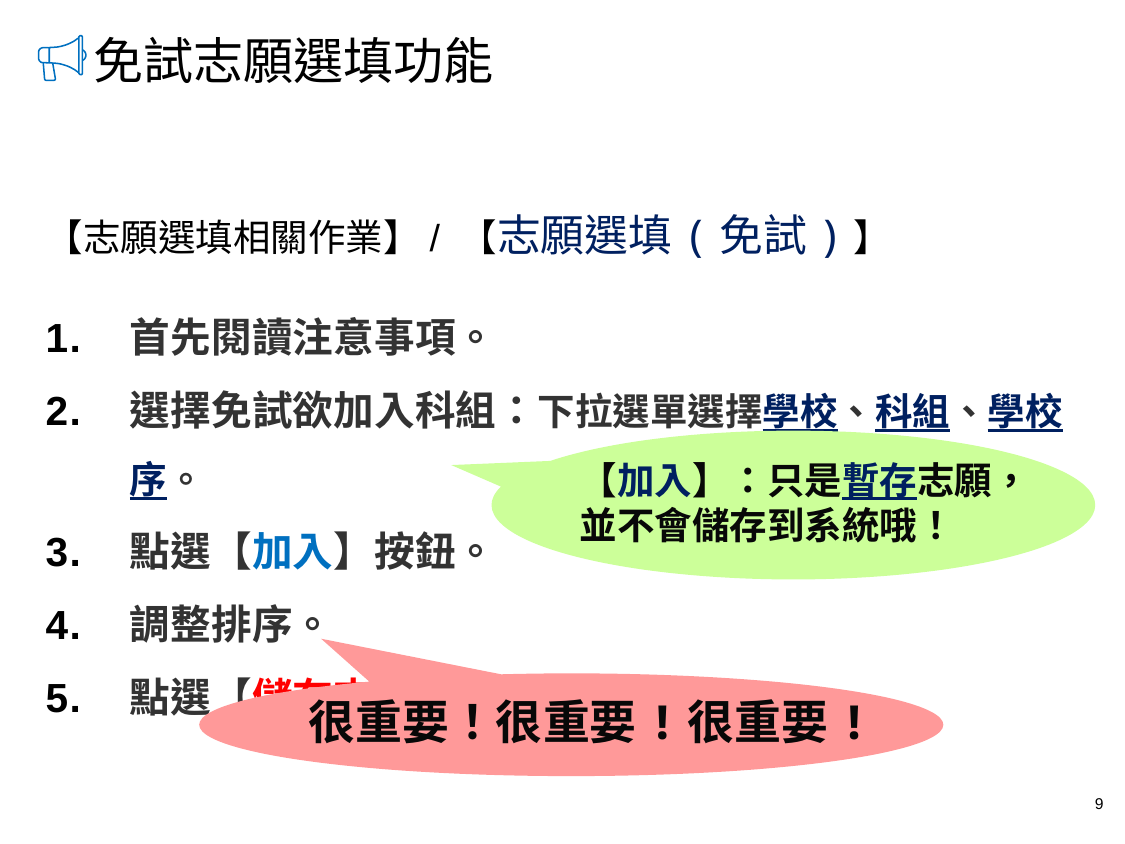

免試志願選填功能

【志願選填相關作業】/ 【志願選填(免試)】
首先閱讀注意事項。
選擇免試欲加入科組：下拉選單選擇學校、科組、學校序。
點選【加入】按鈕。
調整排序。
點選【儲存志願】按鈕。
【加入】：只是暫存志願，並不會儲存到系統哦！
很重要！很重要!很重要!
9
集體報名學生